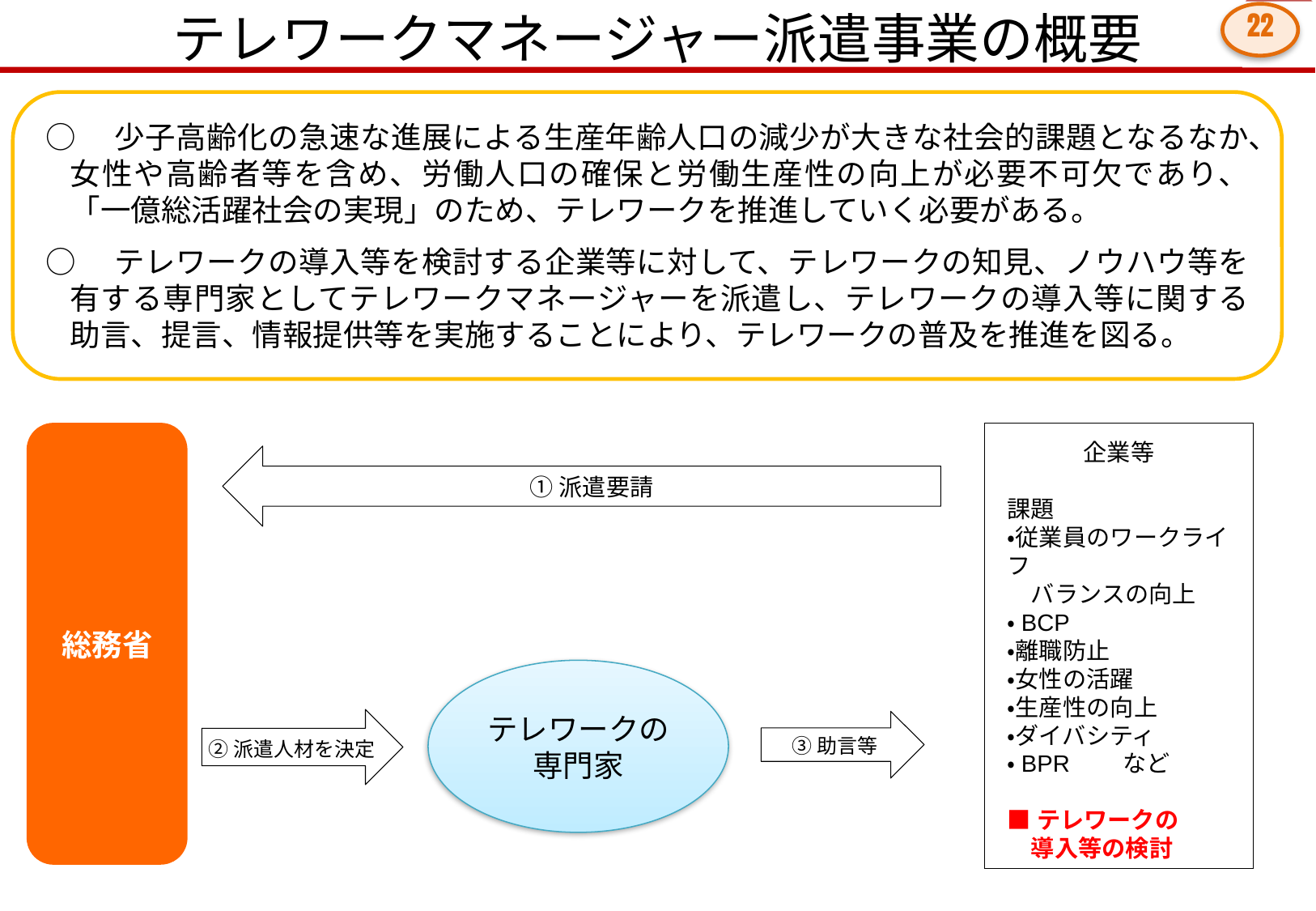

22
# テレワークマネージャー派遣事業の概要
○　少子高齢化の急速な進展による生産年齢人口の減少が大きな社会的課題となるなか、女性や高齢者等を含め、労働人口の確保と労働生産性の向上が必要不可欠であり、「一億総活躍社会の実現」のため、テレワークを推進していく必要がある。
○　テレワークの導入等を検討する企業等に対して、テレワークの知見、ノウハウ等を有する専門家としてテレワークマネージャーを派遣し、テレワークの導入等に関する助言、提言、情報提供等を実施することにより、テレワークの普及を推進を図る。
総務省
企業等

課題
・従業員のワークライフ
　バランスの向上
・BCP
・離職防止
・女性の活躍
・生産性の向上
・ダイバシティ
・BPR　　など

■テレワークの
　導入等の検討
①派遣要請

③助言等
②派遣人材を決定
テレワークの専門家